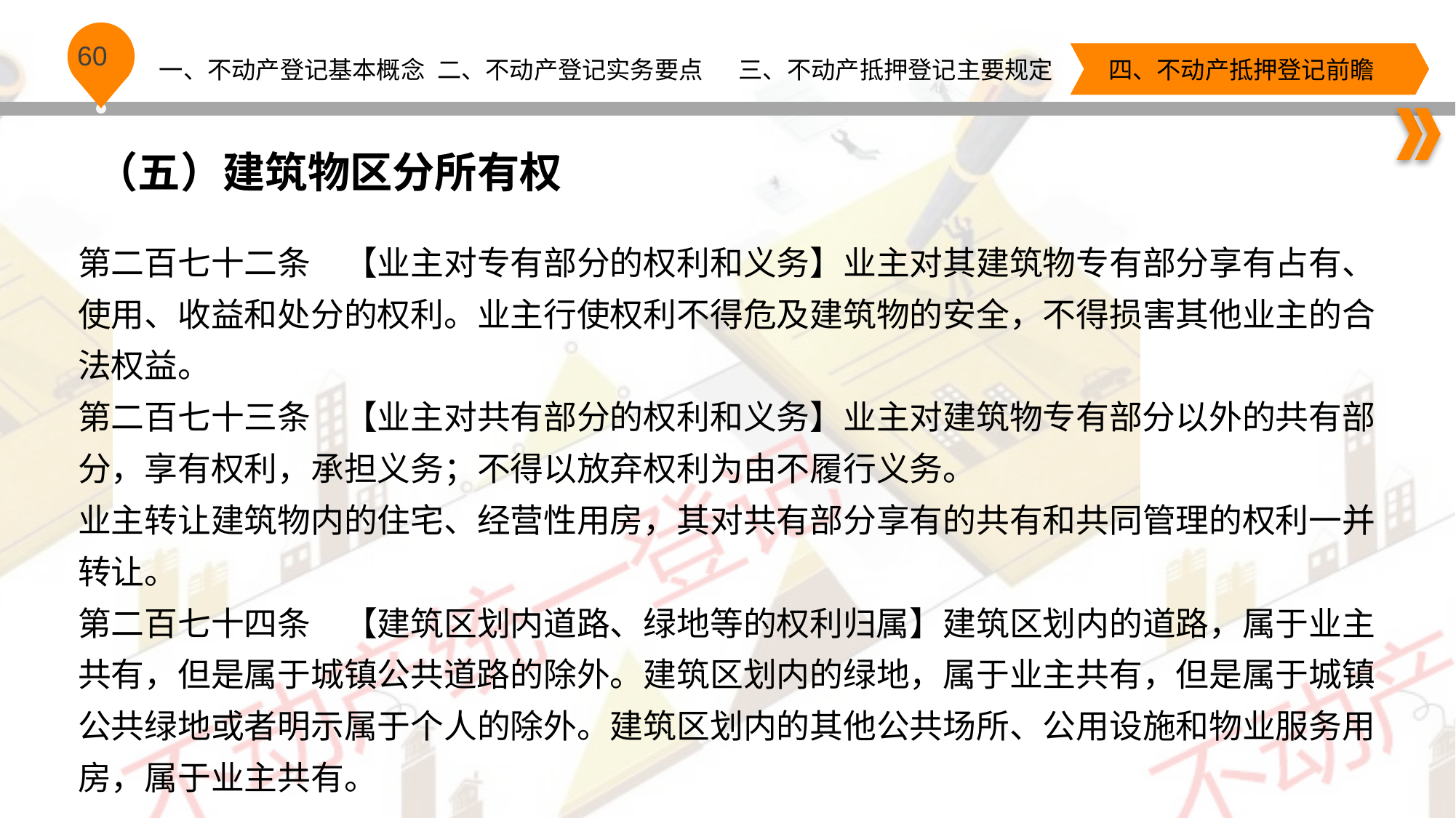

（五）建筑物区分所有权
第二百七十二条　【业主对专有部分的权利和义务】业主对其建筑物专有部分享有占有、使用、收益和处分的权利。业主行使权利不得危及建筑物的安全，不得损害其他业主的合法权益。
第二百七十三条　【业主对共有部分的权利和义务】业主对建筑物专有部分以外的共有部分，享有权利，承担义务；不得以放弃权利为由不履行义务。
业主转让建筑物内的住宅、经营性用房，其对共有部分享有的共有和共同管理的权利一并转让。
第二百七十四条　【建筑区划内道路、绿地等的权利归属】建筑区划内的道路，属于业主共有，但是属于城镇公共道路的除外。建筑区划内的绿地，属于业主共有，但是属于城镇公共绿地或者明示属于个人的除外。建筑区划内的其他公共场所、公用设施和物业服务用房，属于业主共有。